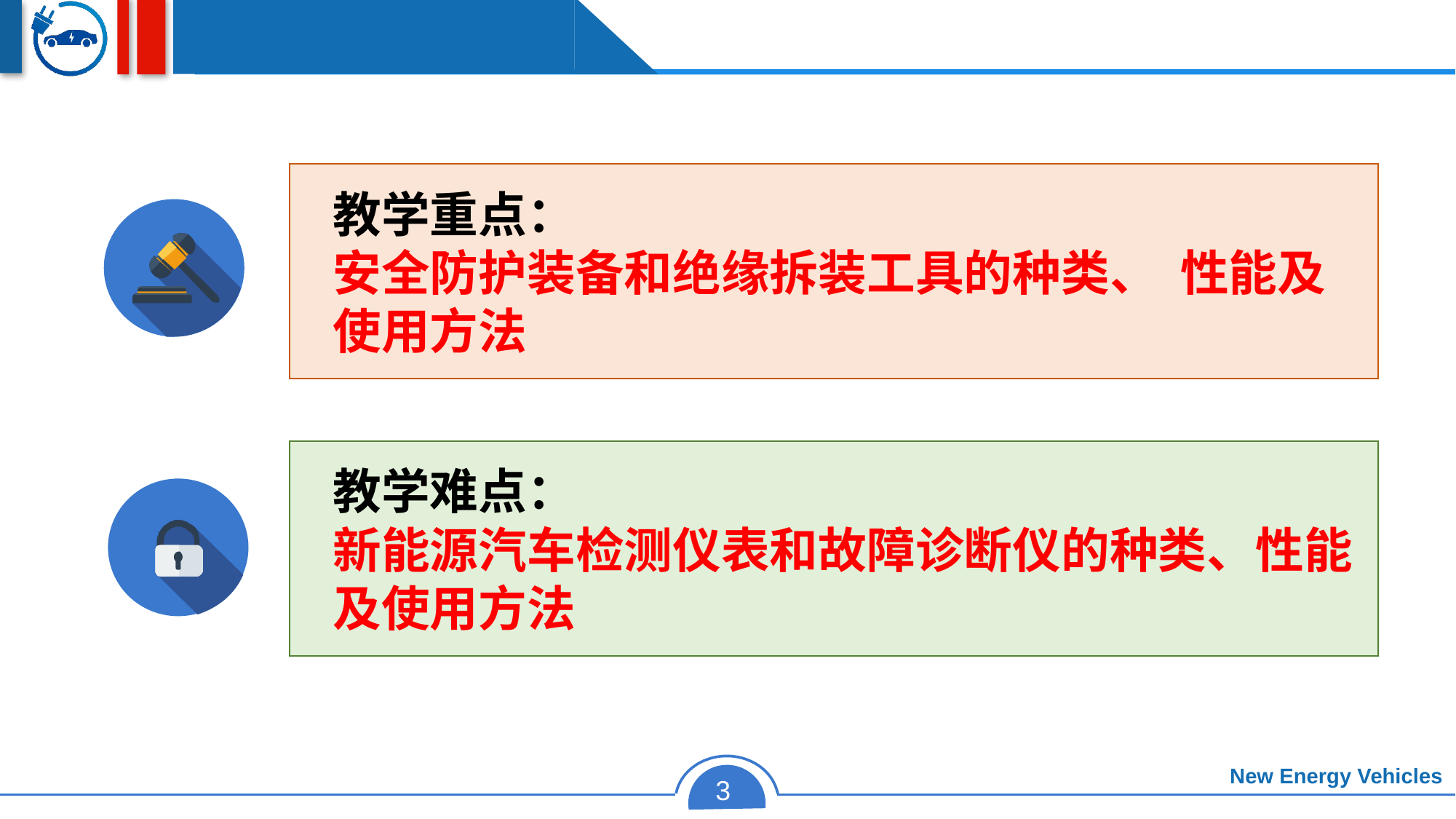

教学重点：
安全防护装备和绝缘拆装工具的种类、  性能及使用方法

教学难点：
新能源汽车检测仪表和故障诊断仪的种类、性能及使用方法